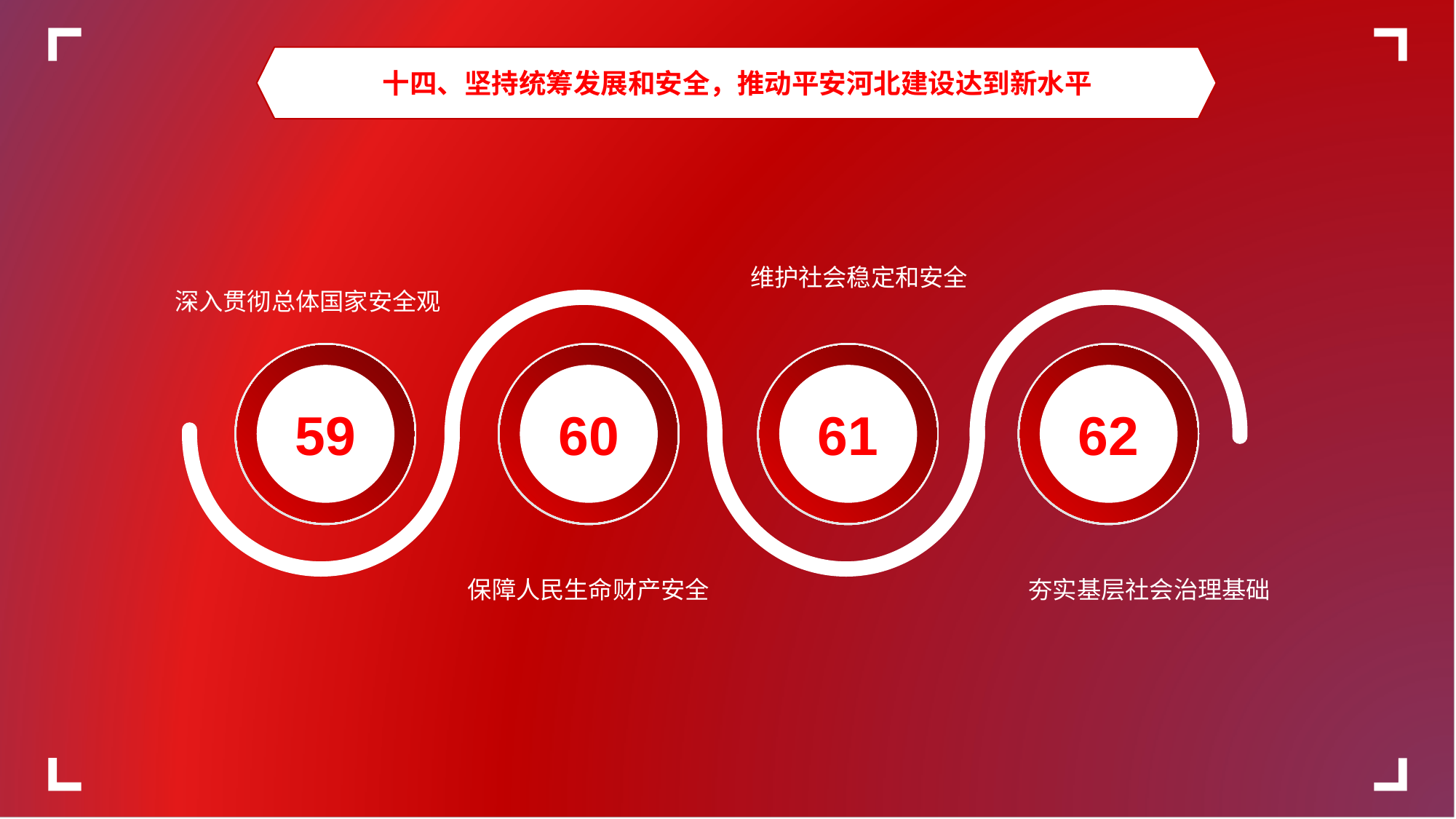

十四、坚持统筹发展和安全，推动平安河北建设达到新水平
维护社会稳定和安全
深入贯彻总体国家安全观

59

60

61

62
保障人民生命财产安全
夯实基层社会治理基础